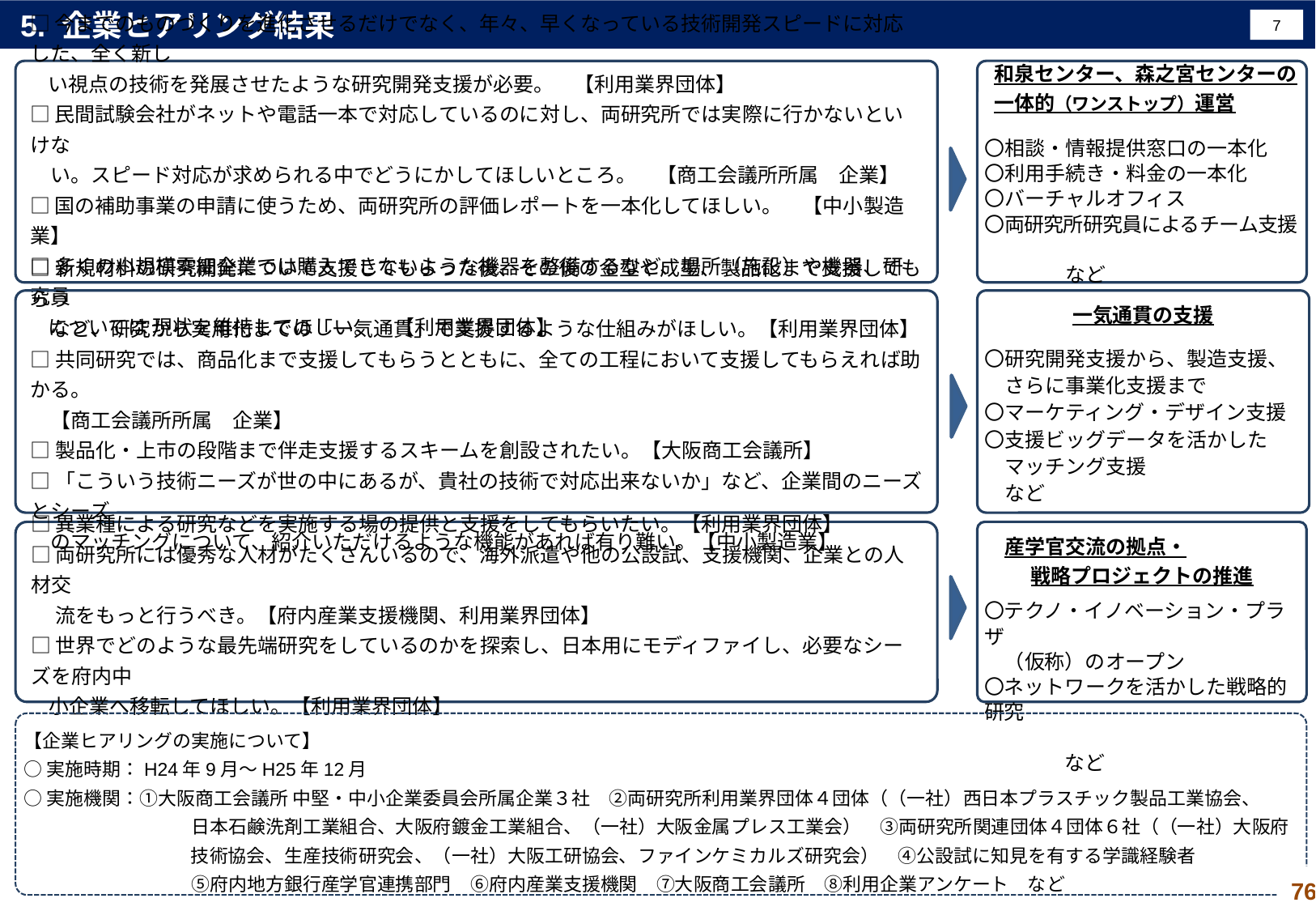

5. 企業ヒアリング結果
7
□今までのものづくりを進化させるだけでなく、年々、早くなっている技術開発スピードに対応した、全く新し
   い視点の技術を発展させたような研究開発支援が必要。　【利用業界団体】
□民間試験会社がネットや電話一本で対応しているのに対し、両研究所では実際に行かないといけな
　い。スピード対応が求められる中でどうにかしてほしいところ。　【商工会議所所属　企業】
□国の補助事業の申請に使うため、両研究所の評価レポートを一本化してほしい。　【中小製造業】
□多くの小規模零細企業では購入できないような機器を整備するなど、場所（施設）や機器、研究員
   については 現状を維持してほしい。　【利用業界団体】
 和泉センター、森之宮センターの
 一体的（ワンストップ）運営

〇相談・情報提供窓口の一本化
〇利用手続き・料金の一本化
〇バーチャルオフィス
〇両研究所研究員によるチーム支援
　　　　　　　　　　　　　　　　　　　など

□新規材料の研究開発について支援してもらった後、その後の金型や成型、製品化まで支援してもらう
　など、研究から実用化までの「一気通貫」で支援するような仕組みがほしい。【利用業界団体】
□共同研究では、商品化まで支援してもらうとともに、全ての工程において支援してもらえれば助かる。
　【商工会議所所属　企業】
□製品化・上市の段階まで伴走支援するスキームを創設されたい。【大阪商工会議所】
□「こういう技術ニーズが世の中にあるが、貴社の技術で対応出来ないか」など、企業間のニーズとシーズ
　のマッチングについて、紹介いただけるような機能があれば有り難い。【中小製造業】
一気通貫の支援

〇研究開発支援から、製造支援、
　さらに事業化支援まで
〇マーケティング・デザイン支援
〇支援ビッグデータを活かした
　マッチング支援  　　　　　　　　など

□異業種による研究などを実施する場の提供と支援をしてもらいたい。【利用業界団体】
□両研究所には優秀な人材がたくさんいるので、海外派遣や他の公設試、支援機関、企業との人材交
　 流をもっと行うべき。【府内産業支援機関、利用業界団体】
□世界でどのような最先端研究をしているのかを探索し、日本用にモディファイし、必要なシーズを府内中
   小企業へ移転してほしい。【利用業界団体】
　産学官交流の拠点・
         戦略プロジェクトの推進

〇テクノ・イノベーション・プラザ
　（仮称）のオープン
〇ネットワークを活かした戦略的研究
　　　　　　　　　　　　　　　　　　　など

【企業ヒアリングの実施について】
○実施時期：H24年9月～H25年12月
○実施機関：①大阪商工会議所 中堅・中小企業委員会所属企業３社　②両研究所利用業界団体４団体（（一社）西日本プラスチック製品工業協会、
　　　　　　　　　日本石鹸洗剤工業組合、大阪府鍍金工業組合、（一社）大阪金属プレス工業会）　③両研究所関連団体４団体６社（（一社）大阪府
　　　　　　　　　技術協会、生産技術研究会、（一社）大阪工研協会、ファインケミカルズ研究会）　④公設試に知見を有する学識経験者
　　　　　　　　　⑤府内地方銀行産学官連携部門　⑥府内産業支援機関　⑦大阪商工会議所　⑧利用企業アンケート　など
76